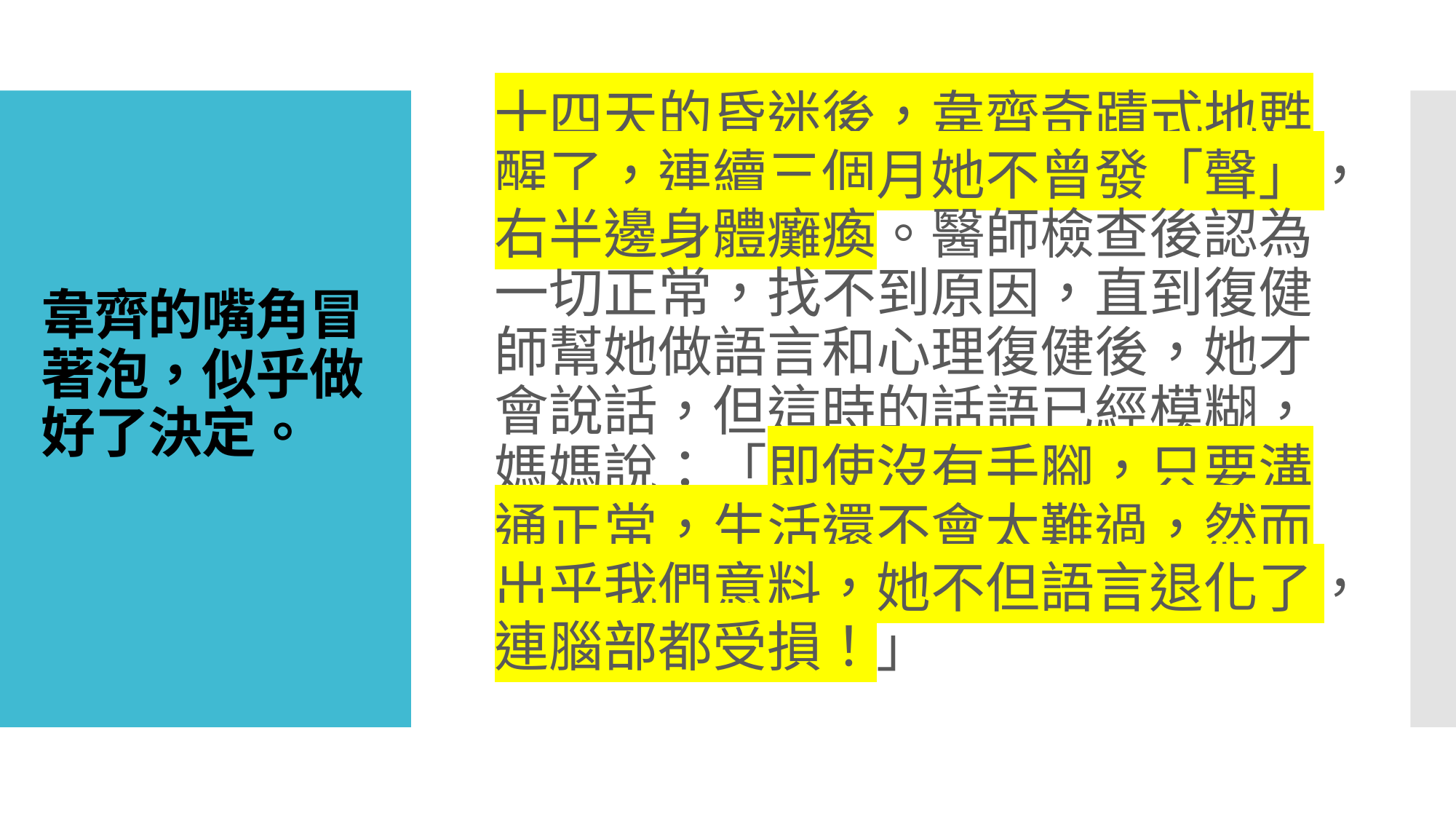

十四天的昏迷後，韋齊奇蹟式地甦醒了，連續三個月她不曾發「聲」，右半邊身體癱瘓。醫師檢查後認為一切正常，找不到原因，直到復健師幫她做語言和心理復健後，她才會說話，但這時的話語已經模糊，媽媽說：「即使沒有手腳，只要溝通正常，生活還不會太難過，然而出乎我們意料，她不但語言退化了，連腦部都受損！」

# 韋齊的嘴角冒著泡，似乎做好了決定。